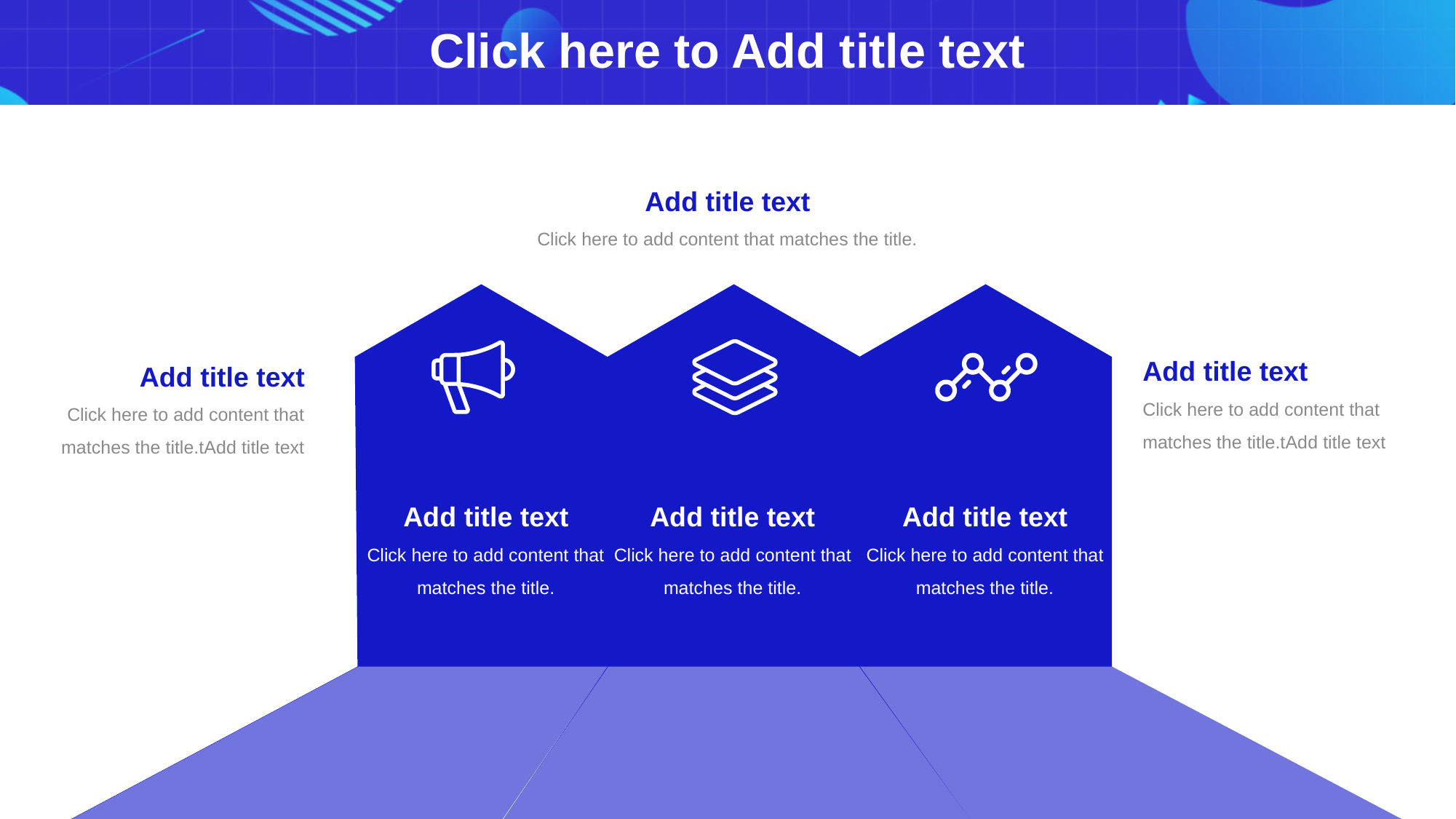

# Click here to Add title text
Add title text
Click here to add content that matches the title.

Add title text
Click here to add content that matches the title.

Add title text
Click here to add content that matches the title.

Add title text
Click here to add content that matches the title.

Add title text
Click here to add content that matches the title.tAdd title text
Add title text
Click here to add content that matches the title.tAdd title text

行业PPT模板http://www.1ppt.com/hangye/